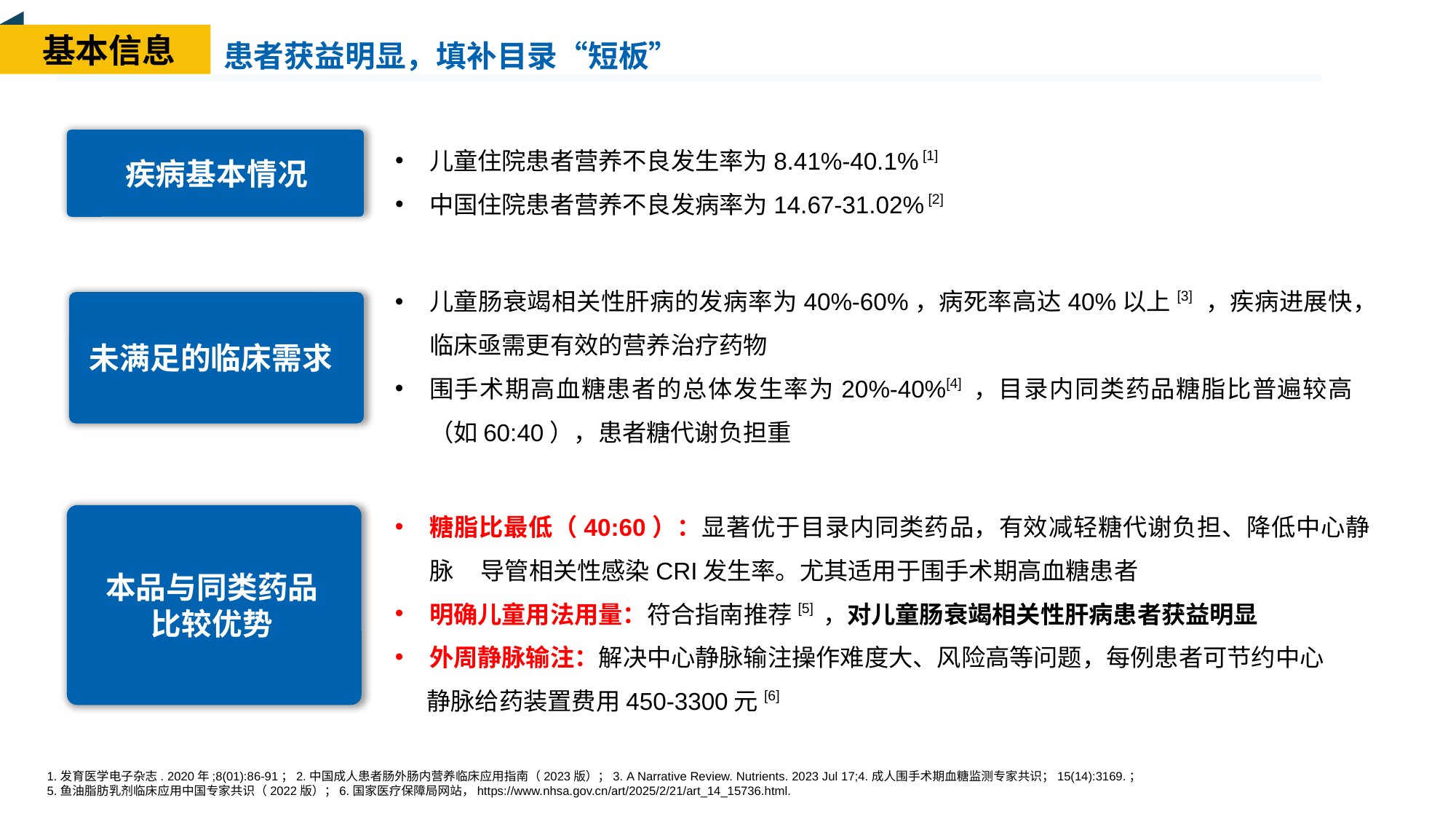

患者获益明显，填补目录“短板”
基本信息

儿童住院患者营养不良发生率为8.41%-40.1% [1]
中国住院患者营养不良发病率为14.67-31.02% [2]

疾病基本情况
儿童肠衰竭相关性肝病的发病率为40%-60%，病死率高达40%以上[3] ，疾病进展快，临床亟需更有效的营养治疗药物
围手术期高血糖患者的总体发生率为20%-40%[4] ，目录内同类药品糖脂比普遍较高（如60:40），患者糖代谢负担重

未满足的临床需求
糖脂比最低（40:60）：显著优于目录内同类药品，有效减轻糖代谢负担、降低中心静脉     导管相关性感染CRI发生率。尤其适用于围手术期高血糖患者
明确儿童用法用量：符合指南推荐[5] ，对儿童肠衰竭相关性肝病患者获益明显
外周静脉输注：解决中心静脉输注操作难度大、风险高等问题，每例患者可节约中心
静脉给药装置费用450-3300元[6]

本品与同类药品
比较优势
1.发育医学电子杂志. 2020年;8(01):86-91；2.中国成人患者肠外肠内营养临床应用指南（2023版）；3. A Narrative Review. Nutrients. 2023 Jul 17;4.成人围手术期血糖监测专家共识；15(14):3169.；
5.鱼油脂肪乳剂临床应用中国专家共识（2022版）；6.国家医疗保障局网站，https://www.nhsa.gov.cn/art/2025/2/21/art_14_15736.html.